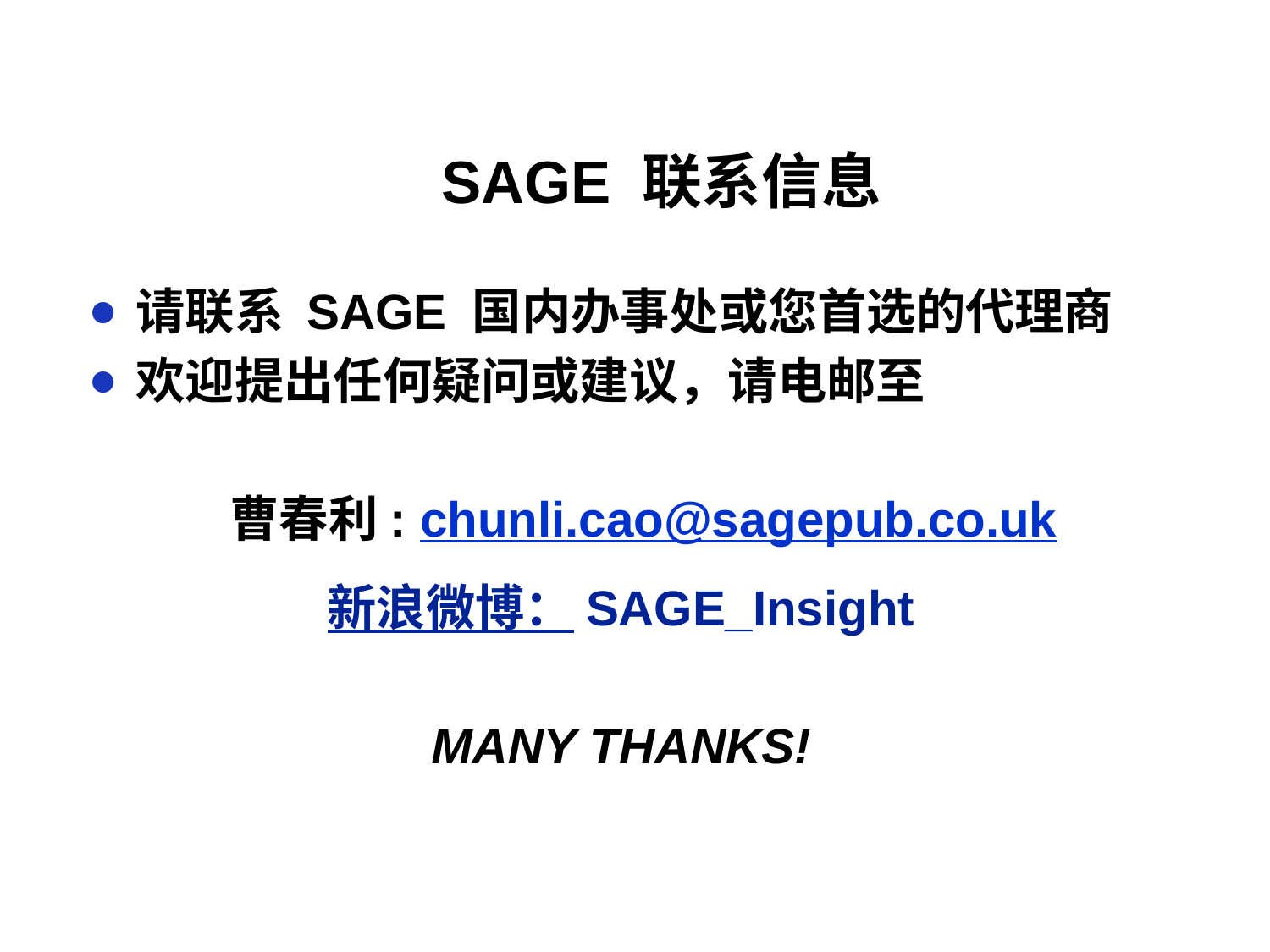

SAGE 联系信息
请联系 SAGE 国内办事处或您首选的代理商
欢迎提出任何疑问或建议，请电邮至

   曹春利: chunli.cao@sagepub.co.uk

新浪微博：SAGE_Insight

MANY THANKS!